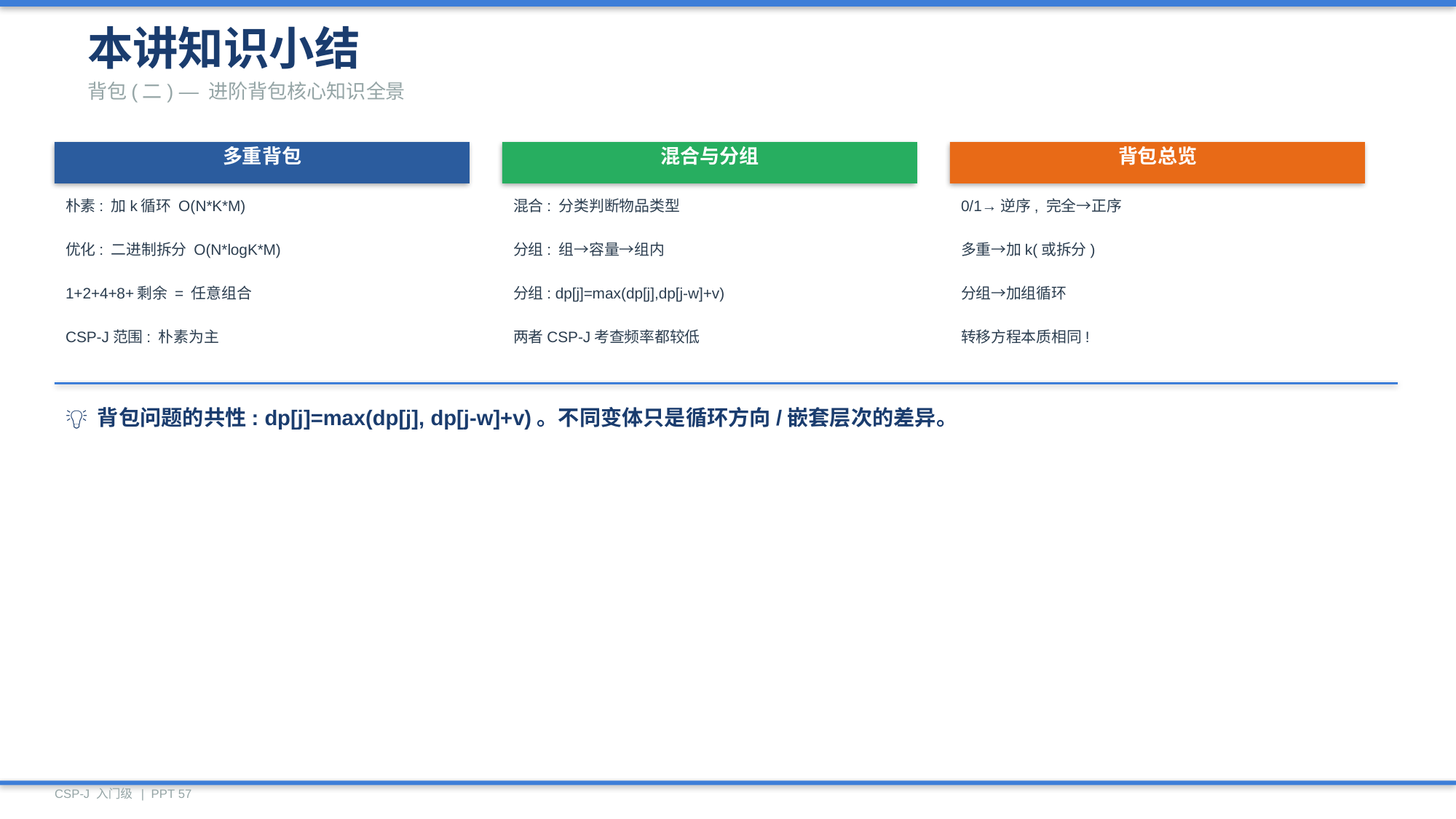

本讲知识小结
背包(二) — 进阶背包核心知识全景

多重背包
混合与分组
背包总览
朴素: 加k循环 O(N*K*M)
混合: 分类判断物品类型
0/1→逆序, 完全→正序
优化: 二进制拆分 O(N*logK*M)
分组: 组→容量→组内
多重→加k(或拆分)
1+2+4+8+剩余 = 任意组合
分组: dp[j]=max(dp[j],dp[j-w]+v)
分组→加组循环
CSP-J范围: 朴素为主
两者CSP-J考查频率都较低
转移方程本质相同!

💡 背包问题的共性: dp[j]=max(dp[j], dp[j-w]+v)。不同变体只是循环方向/嵌套层次的差异。

CSP-J 入门级  |  PPT 57